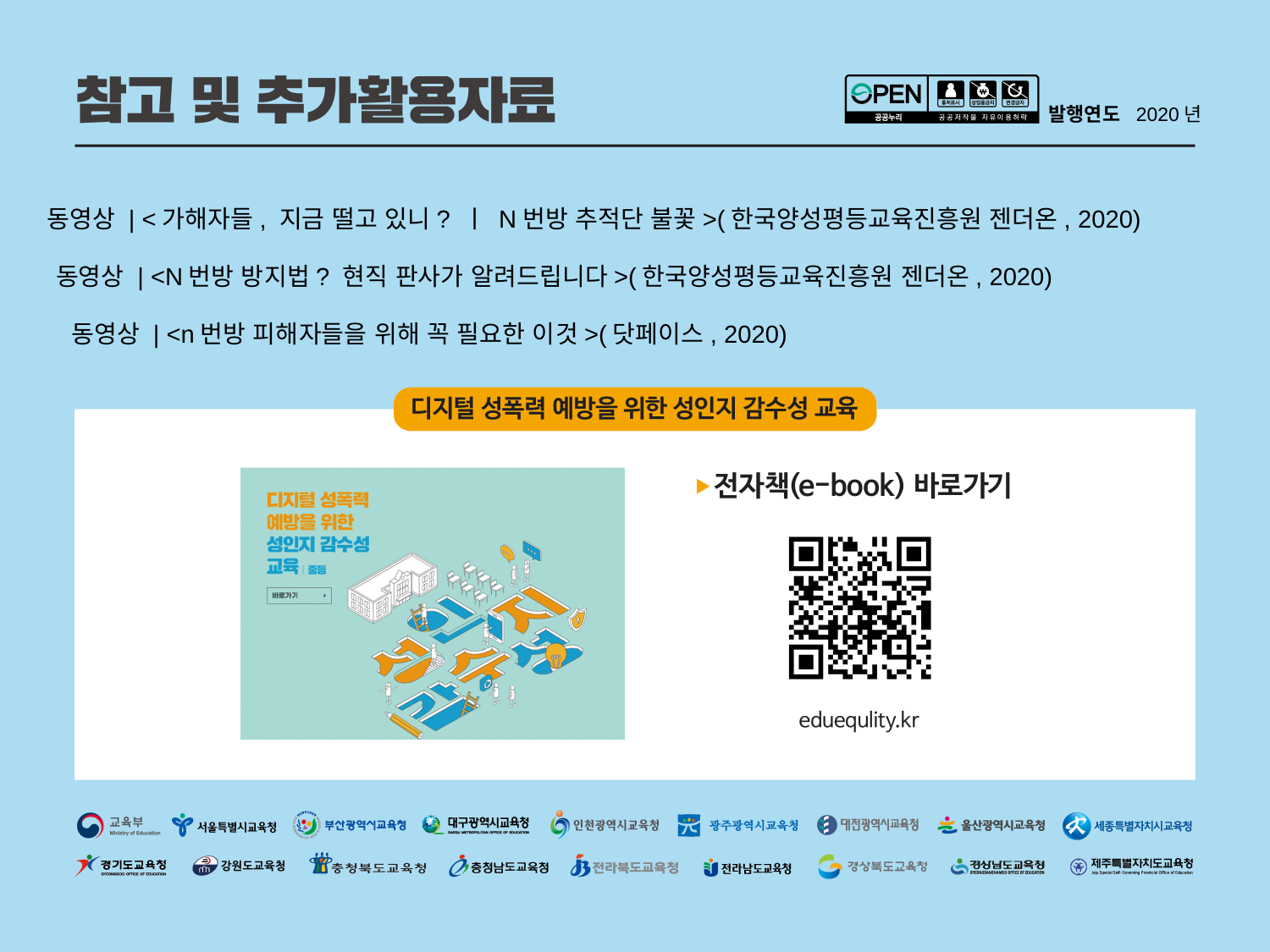

발행연도  2020년
동영상 | <가해자들, 지금 떨고 있니? ㅣ N번방 추적단 불꽃>(한국양성평등교육진흥원 젠더온, 2020)
동영상 | <N번방 방지법? 현직 판사가 알려드립니다>(한국양성평등교육진흥원 젠더온, 2020)
동영상 | <n번방 피해자들을 위해 꼭 필요한 이것>(닷페이스, 2020)